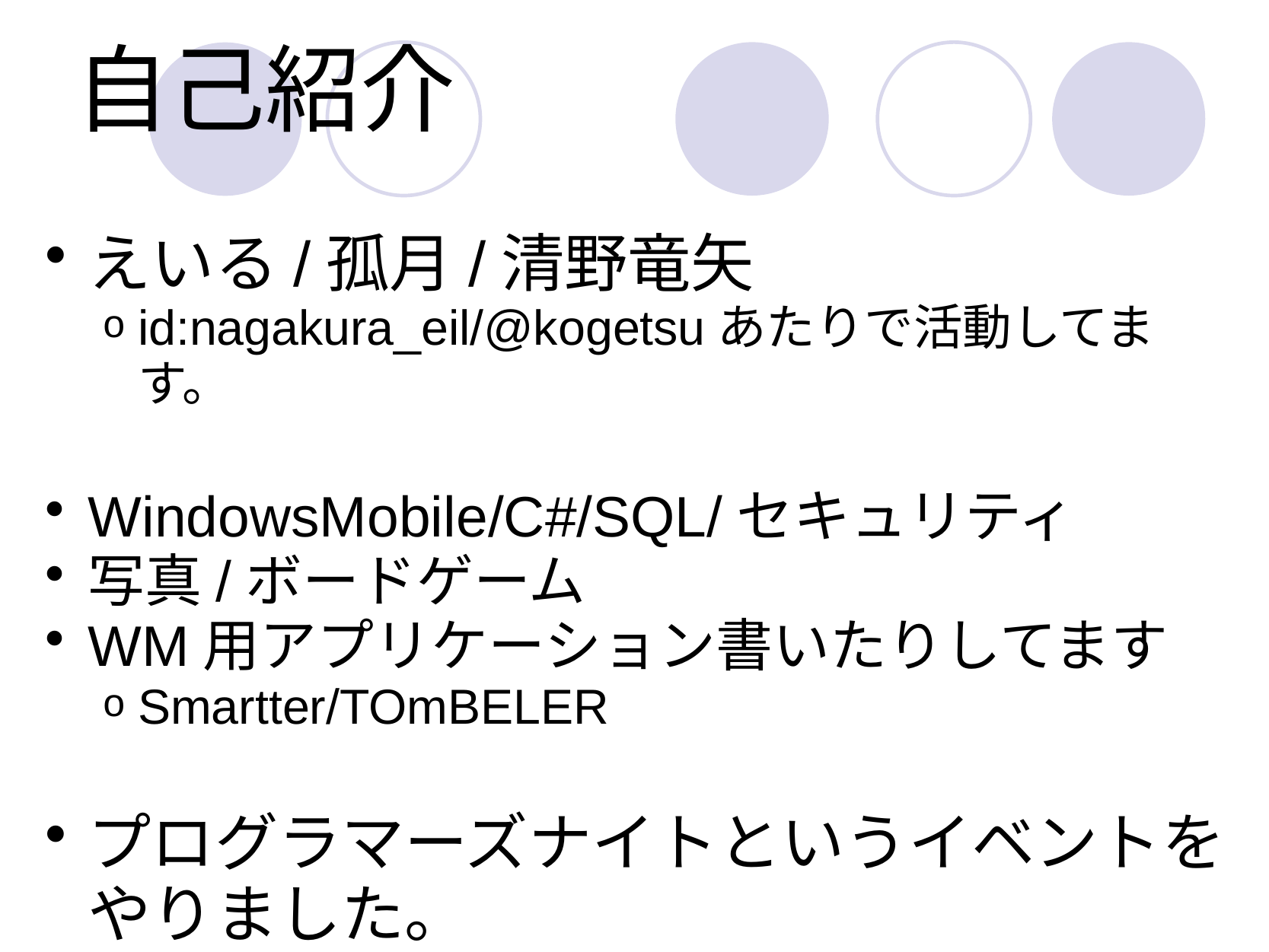

# 自己紹介
えいる/孤月/清野竜矢
id:nagakura_eil/@kogetsuあたりで活動してます。

WindowsMobile/C#/SQL/セキュリティ
写真/ボードゲーム
WM用アプリケーション書いたりしてます
Smartter/TOmBELER

プログラマーズナイトというイベントをやりました。